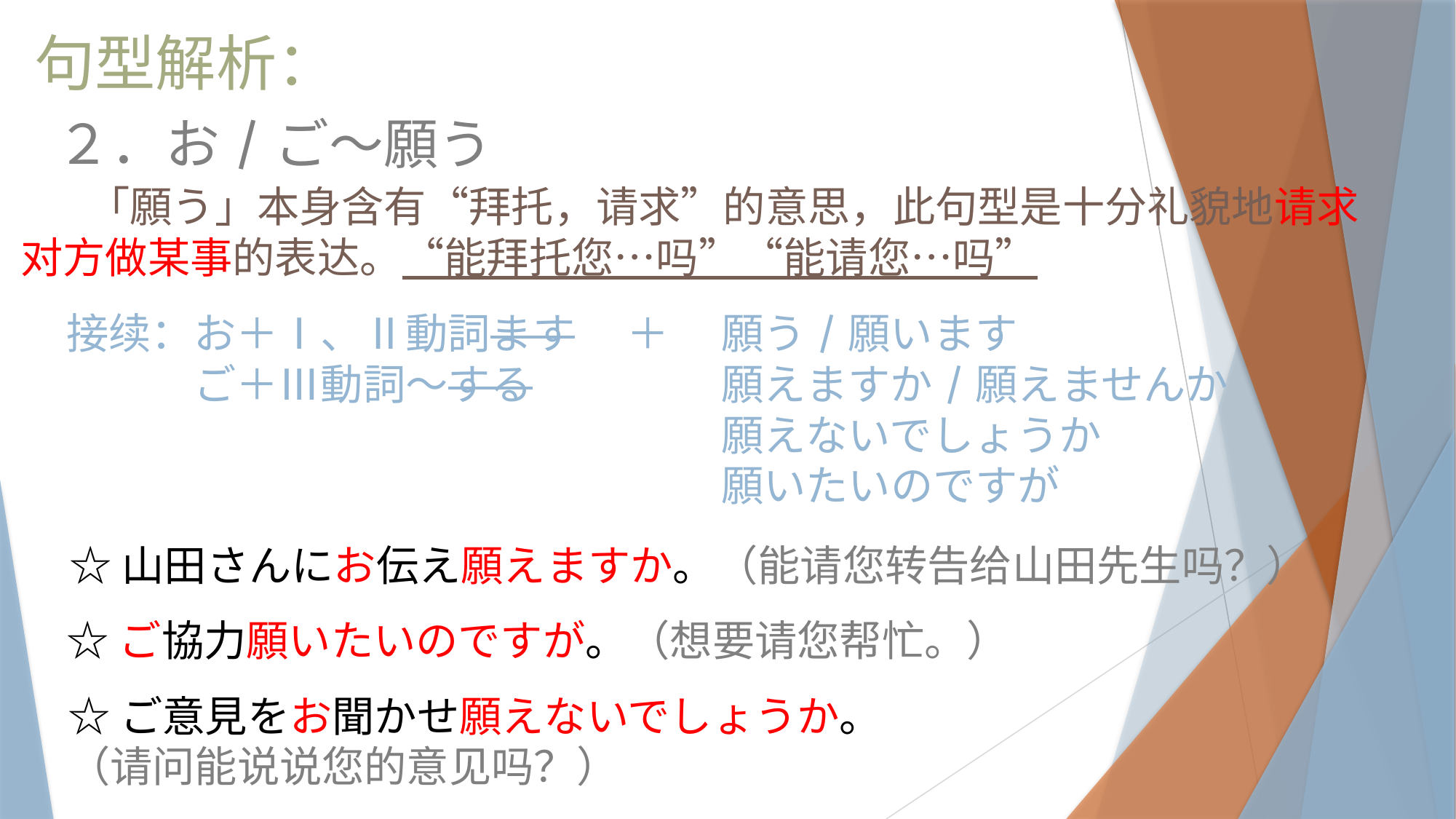

句型解析：
２．お/ご～願う
      「願う」本身含有“拜托，请求”的意思，此句型是十分礼貌地请求
对方做某事的表达。“能拜托您…吗”“能请您…吗”
接续：お＋Ⅰ、Ⅱ動詞ます 　＋　 願う/願います
　　　ご＋Ⅲ動詞～する　　  　　願えますか/願えませんか
　　　　　　　　　　　　　  　　願えないでしょうか
　　　　　　　　　　　　　  　　願いたいのですが
☆山田さんにお伝え願えますか。（能请您转告给山田先生吗？）
☆ご協力願いたいのですが。（想要请您帮忙。）
☆ご意見をお聞かせ願えないでしょうか。
（请问能说说您的意见吗？）